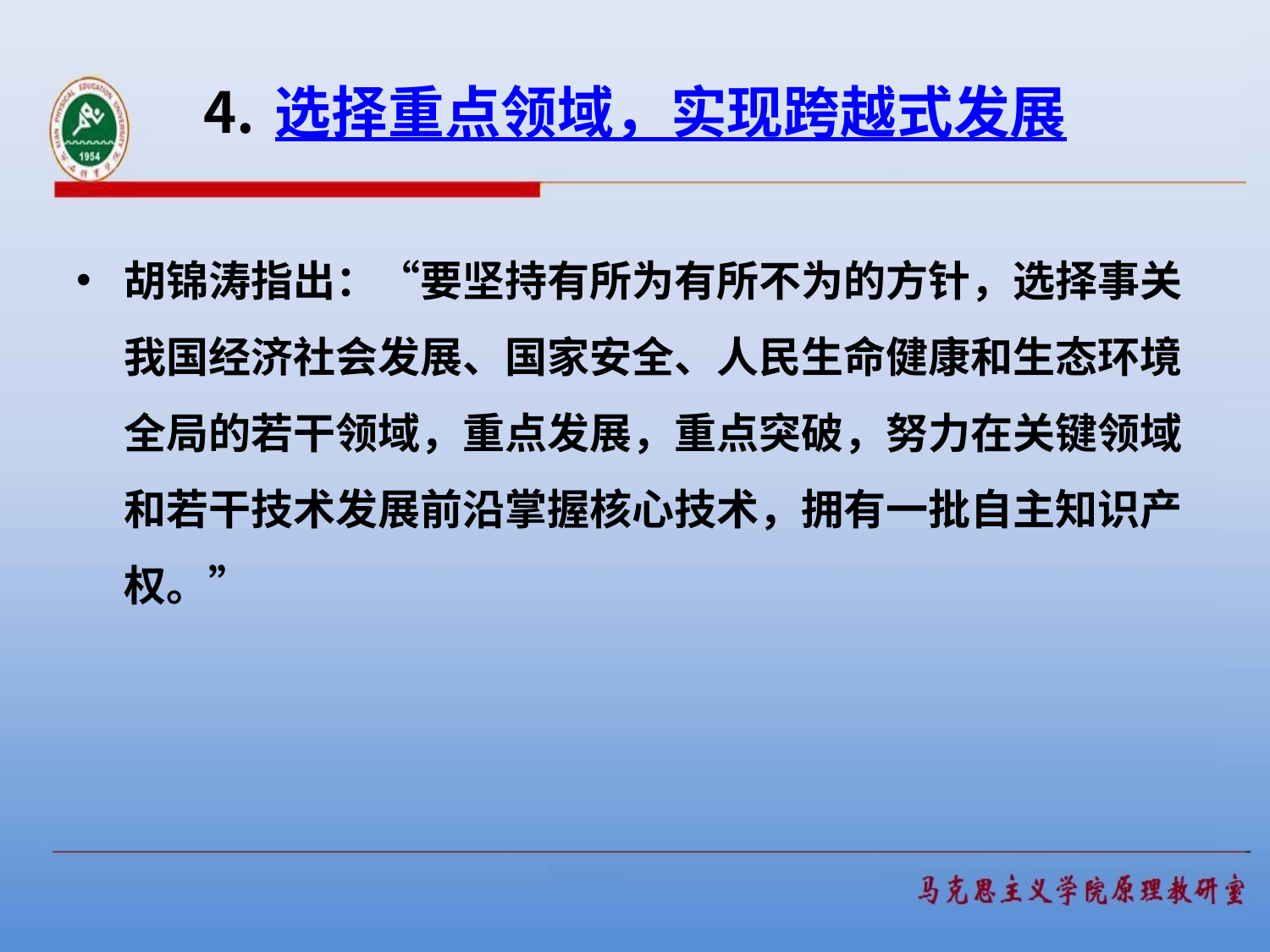

# 选择重点领域，实现跨越式发展
胡锦涛指出：“要坚持有所为有所不为的方针，选择事关我国经济社会发展、国家安全、人民生命健康和生态环境全局的若干领域，重点发展，重点突破，努力在关键领域和若干技术发展前沿掌握核心技术，拥有一批自主知识产权。”